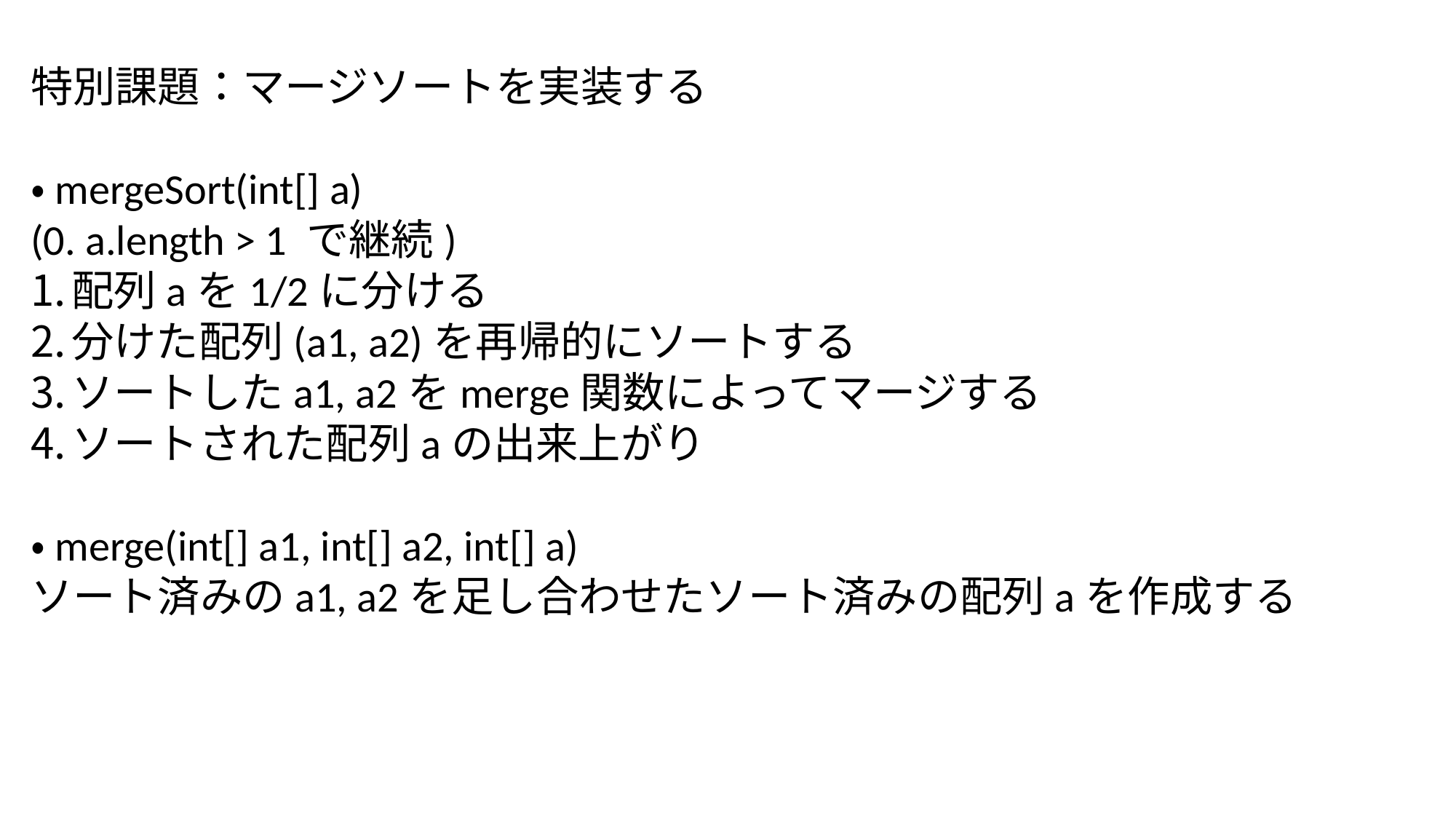

特別課題：マージソートを実装する

・mergeSort(int[] a)
(0. a.length > 1 で継続)
配列aを1/2に分ける
分けた配列(a1, a2)を再帰的にソートする
ソートしたa1, a2をmerge関数によってマージする
ソートされた配列aの出来上がり

・merge(int[] a1, int[] a2, int[] a)
ソート済みのa1, a2を足し合わせたソート済みの配列aを作成する